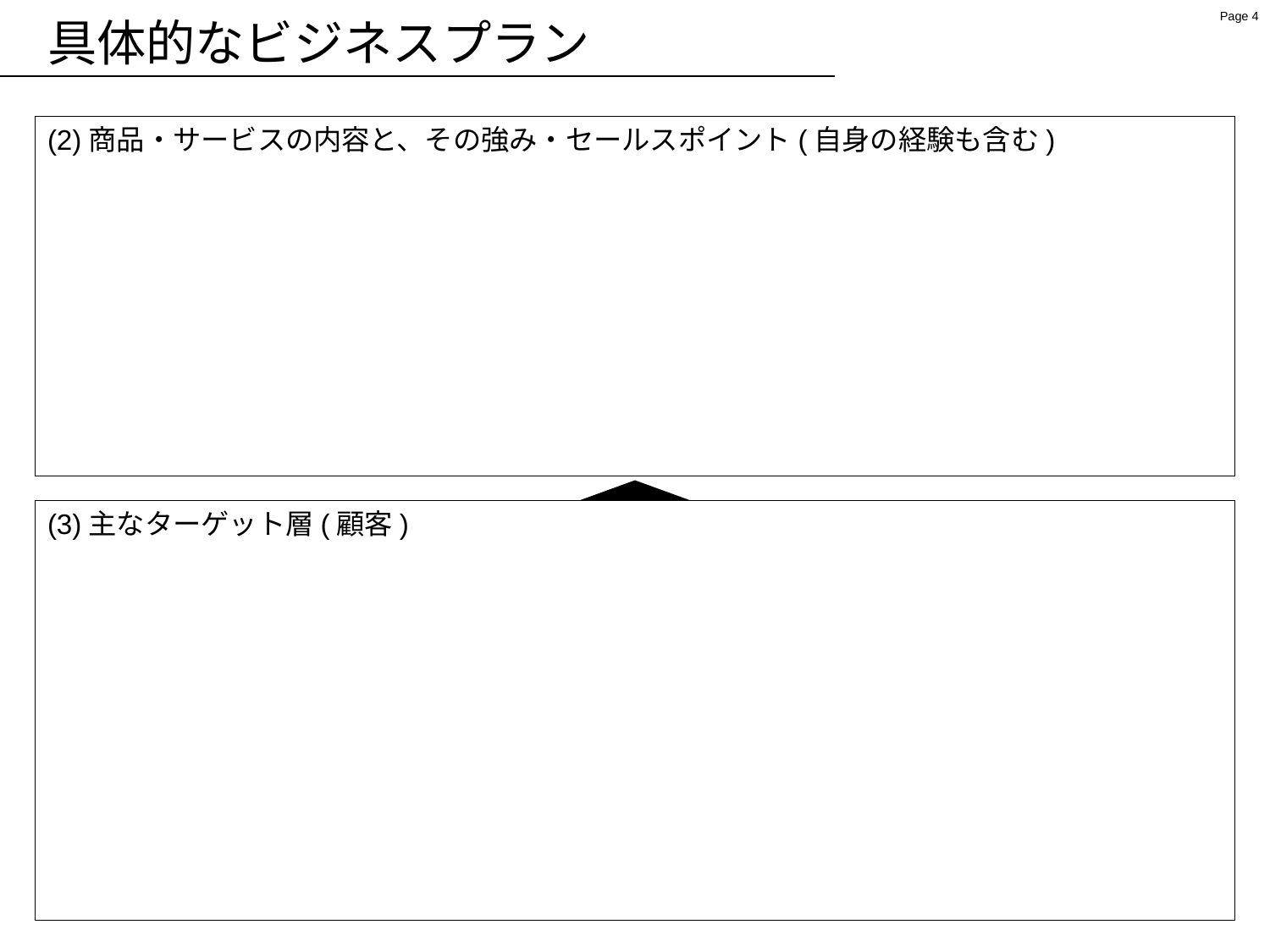

# 具体的なビジネスプラン
(2)商品・サービスの内容と、その強み・セールスポイント(自身の経験も含む)

(3)主なターゲット層(顧客)